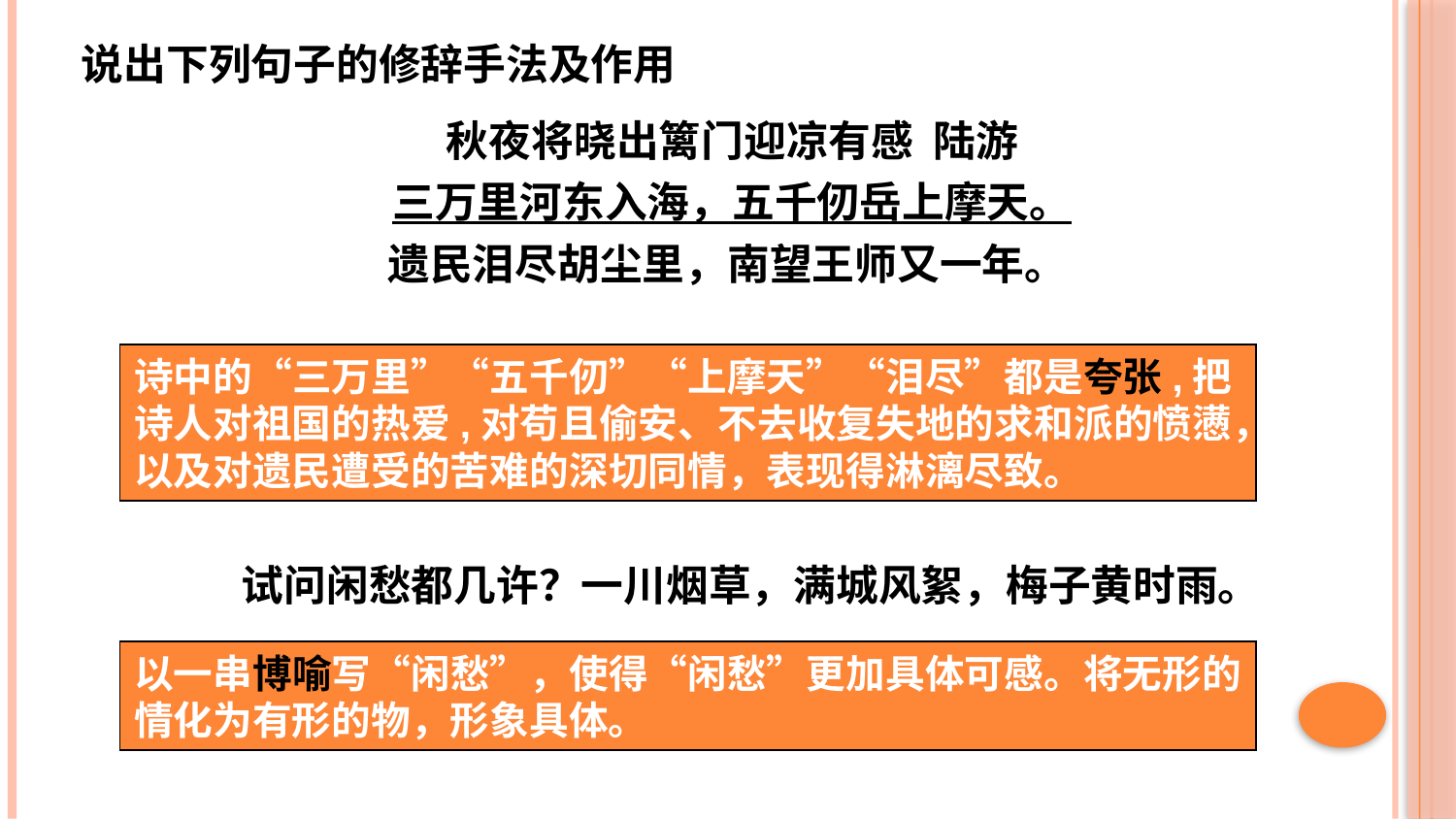

说出下列句子的修辞手法及作用
秋夜将晓出篱门迎凉有感  陆游
三万里河东入海，五千仞岳上摩天。
遗民泪尽胡尘里，南望王师又一年。
诗中的“三万里”“五千仞”“上摩天”“泪尽”都是夸张,把诗人对祖国的热爱,对苟且偷安、不去收复失地的求和派的愤懑，以及对遗民遭受的苦难的深切同情，表现得淋漓尽致。
试问闲愁都几许？一川烟草，满城风絮，梅子黄时雨。
以一串博喻写“闲愁”，使得“闲愁”更加具体可感。将无形的情化为有形的物，形象具体。